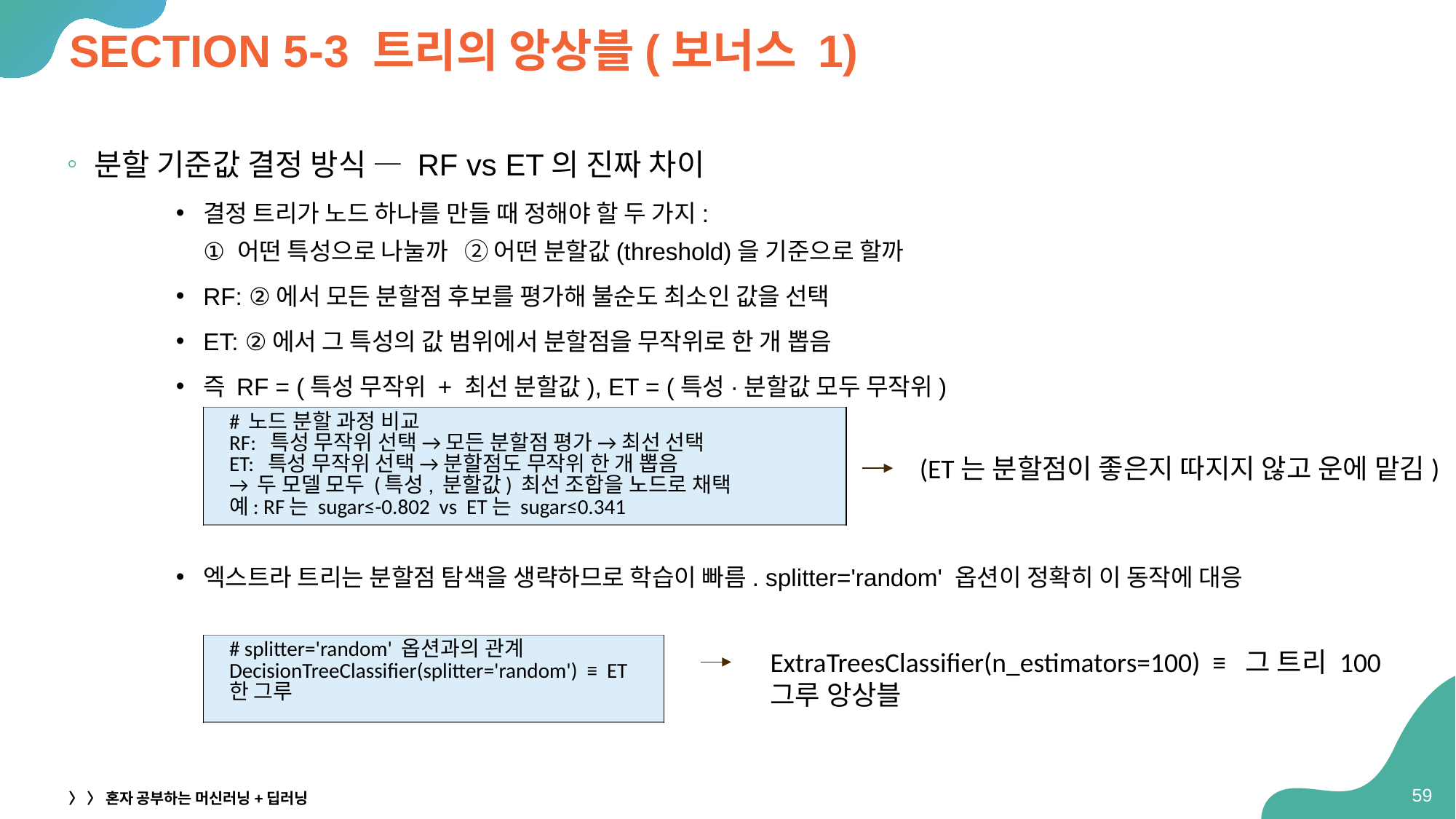

# SECTION 5-3 트리의 앙상블(보너스 1)
분할 기준값 결정 방식 — RF vs ET의 진짜 차이
결정 트리가 노드 하나를 만들 때 정해야 할 두 가지:
① 어떤 특성으로 나눌까   ② 어떤 분할값(threshold)을 기준으로 할까
RF: ②에서 모든 분할점 후보를 평가해 불순도 최소인 값을 선택
ET: ②에서 그 특성의 값 범위에서 분할점을 무작위로 한 개 뽑음
즉 RF = (특성 무작위 + 최선 분할값), ET = (특성·분할값 모두 무작위)

엑스트라 트리는 분할점 탐색을 생략하므로 학습이 빠름. splitter='random' 옵션이 정확히 이 동작에 대응
| # 노드 분할 과정 비교 RF: 특성 무작위 선택 → 모든 분할점 평가 → 최선 선택 ET: 특성 무작위 선택 → 분할점도 무작위 한 개 뽑음 → 두 모델 모두 (특성, 분할값) 최선 조합을 노드로 채택 예: RF는 sugar≤-0.802 vs ET는 sugar≤0.341 |
| --- |
(ET는 분할점이 좋은지 따지지 않고 운에 맡김)
| # splitter='random' 옵션과의 관계 DecisionTreeClassifier(splitter='random') ≡ ET 한 그루 |
| --- |
ExtraTreesClassifier(n_estimators=100)  ≡  그 트리 100그루 앙상블
59
〉 〉 혼자 공부하는 머신러닝+딥러닝